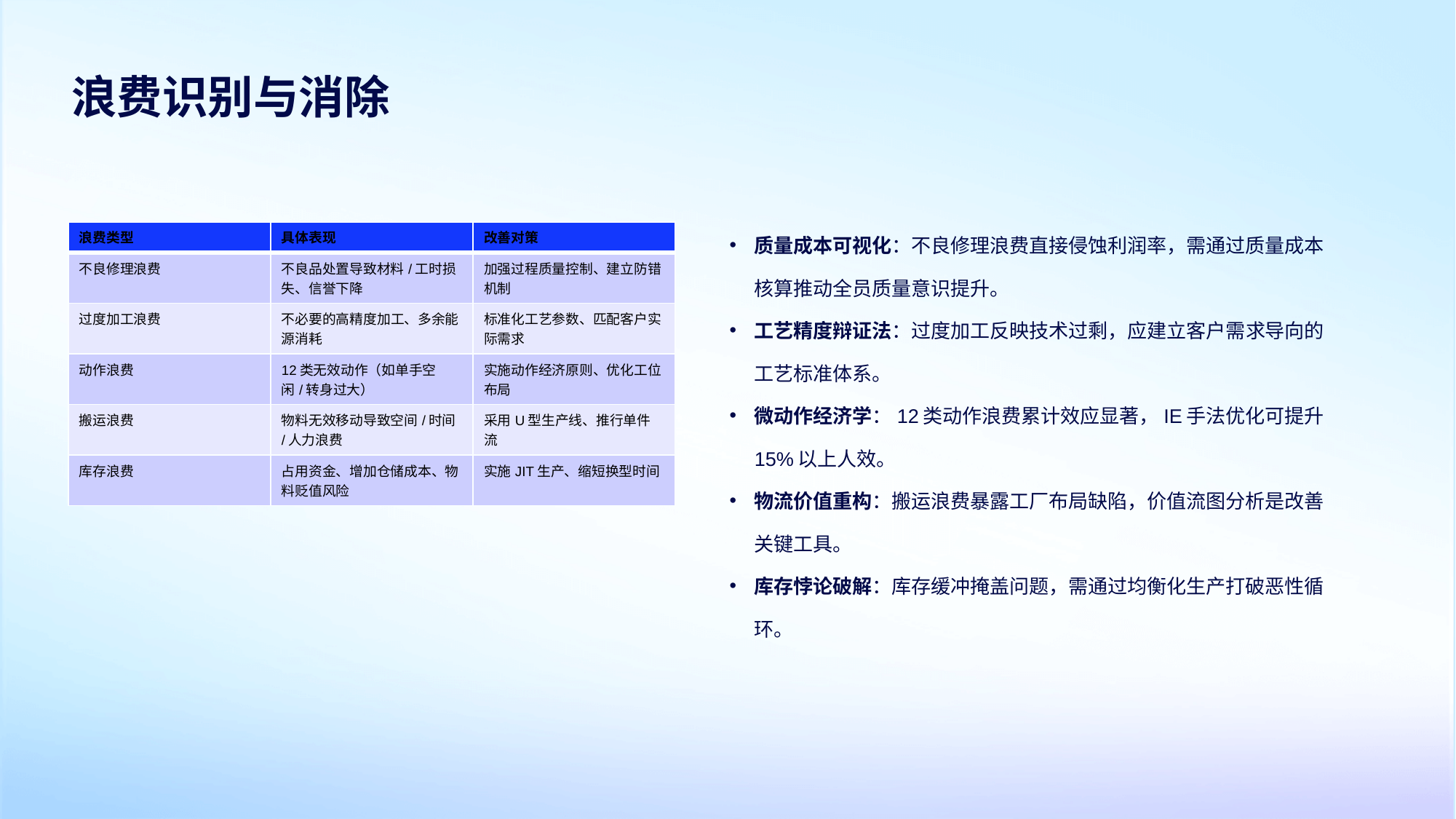

浪费识别与消除
质量成本可视化：不良修理浪费直接侵蚀利润率，需通过质量成本核算推动全员质量意识提升。
工艺精度辩证法：过度加工反映技术过剩，应建立客户需求导向的工艺标准体系。
微动作经济学：12类动作浪费累计效应显著，IE手法优化可提升15%以上人效。
物流价值重构：搬运浪费暴露工厂布局缺陷，价值流图分析是改善关键工具。
库存悖论破解：库存缓冲掩盖问题，需通过均衡化生产打破恶性循环。
| 浪费类型 | 具体表现 | 改善对策 |
| --- | --- | --- |
| 不良修理浪费 | 不良品处置导致材料/工时损失、信誉下降 | 加强过程质量控制、建立防错机制 |
| 过度加工浪费 | 不必要的高精度加工、多余能源消耗 | 标准化工艺参数、匹配客户实际需求 |
| 动作浪费 | 12类无效动作（如单手空闲/转身过大） | 实施动作经济原则、优化工位布局 |
| 搬运浪费 | 物料无效移动导致空间/时间/人力浪费 | 采用U型生产线、推行单件流 |
| 库存浪费 | 占用资金、增加仓储成本、物料贬值风险 | 实施JIT生产、缩短换型时间 |